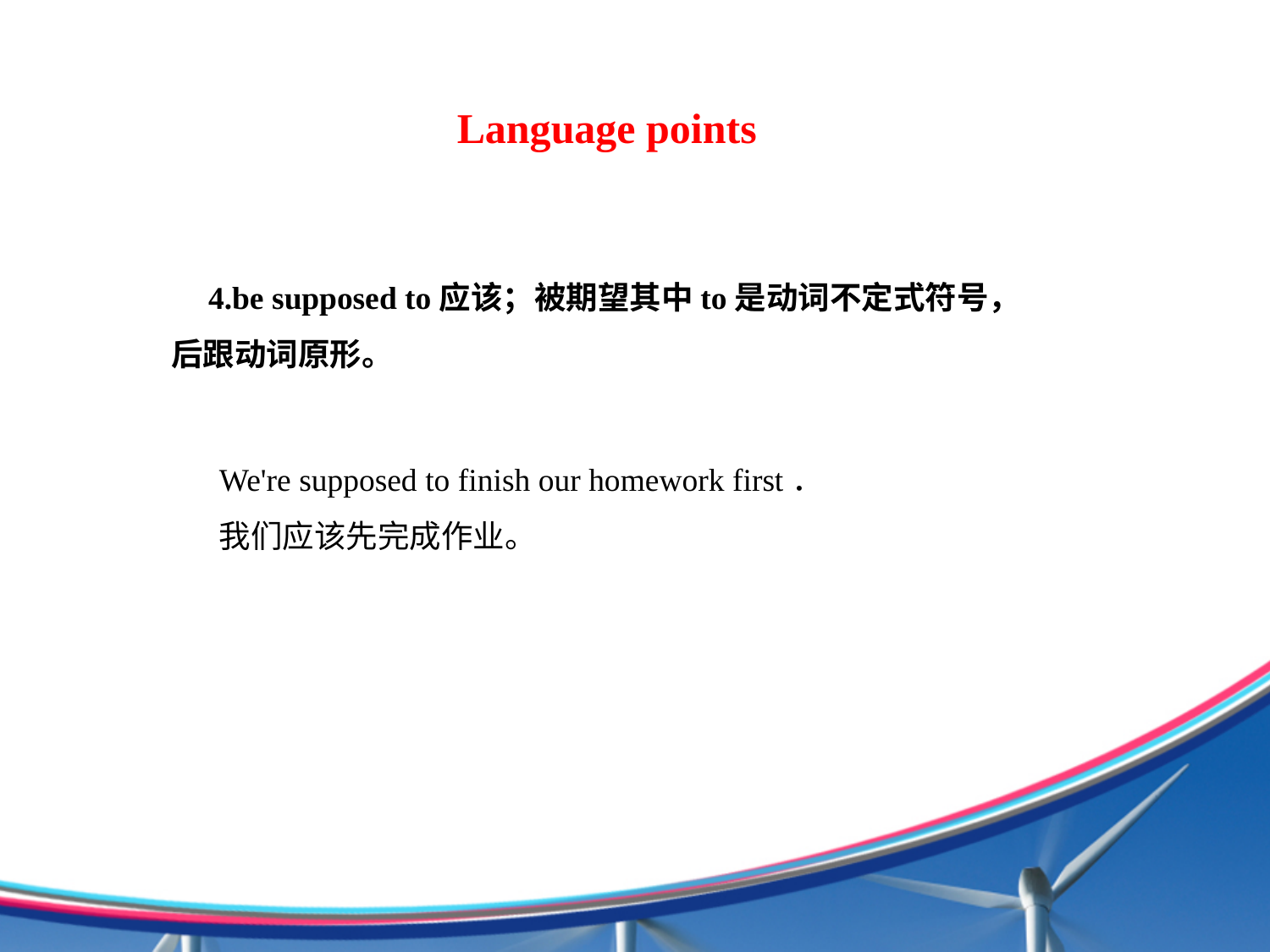

Language points
4.be supposed to应该；被期望其中to是动词不定式符号，后跟动词原形。
We're supposed to finish our homework first．
我们应该先完成作业。